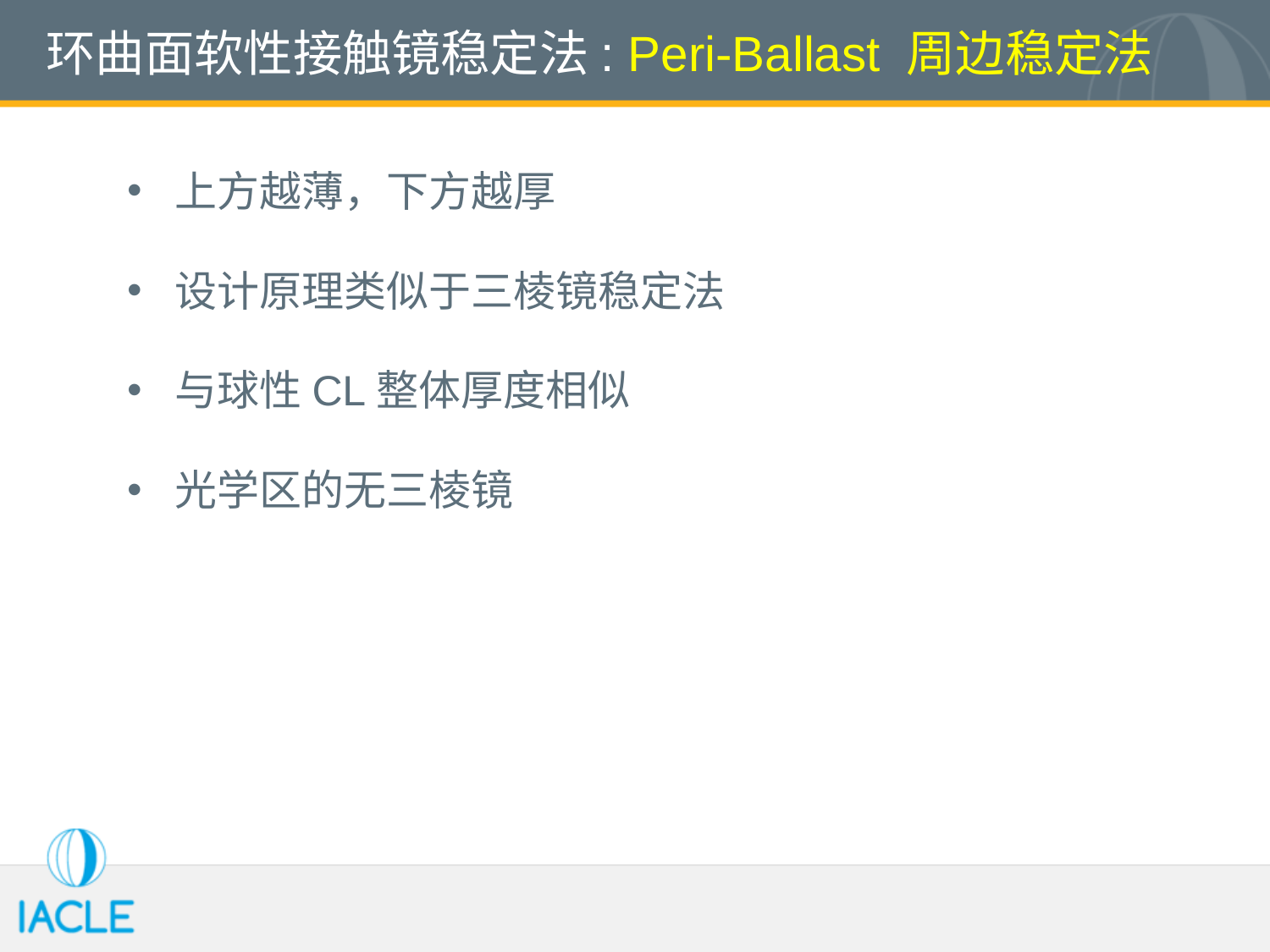

# 环曲面软性接触镜稳定法: Peri-Ballast 周边稳定法

上方越薄，下方越厚
设计原理类似于三棱镜稳定法
与球性CL整体厚度相似
光学区的无三棱镜